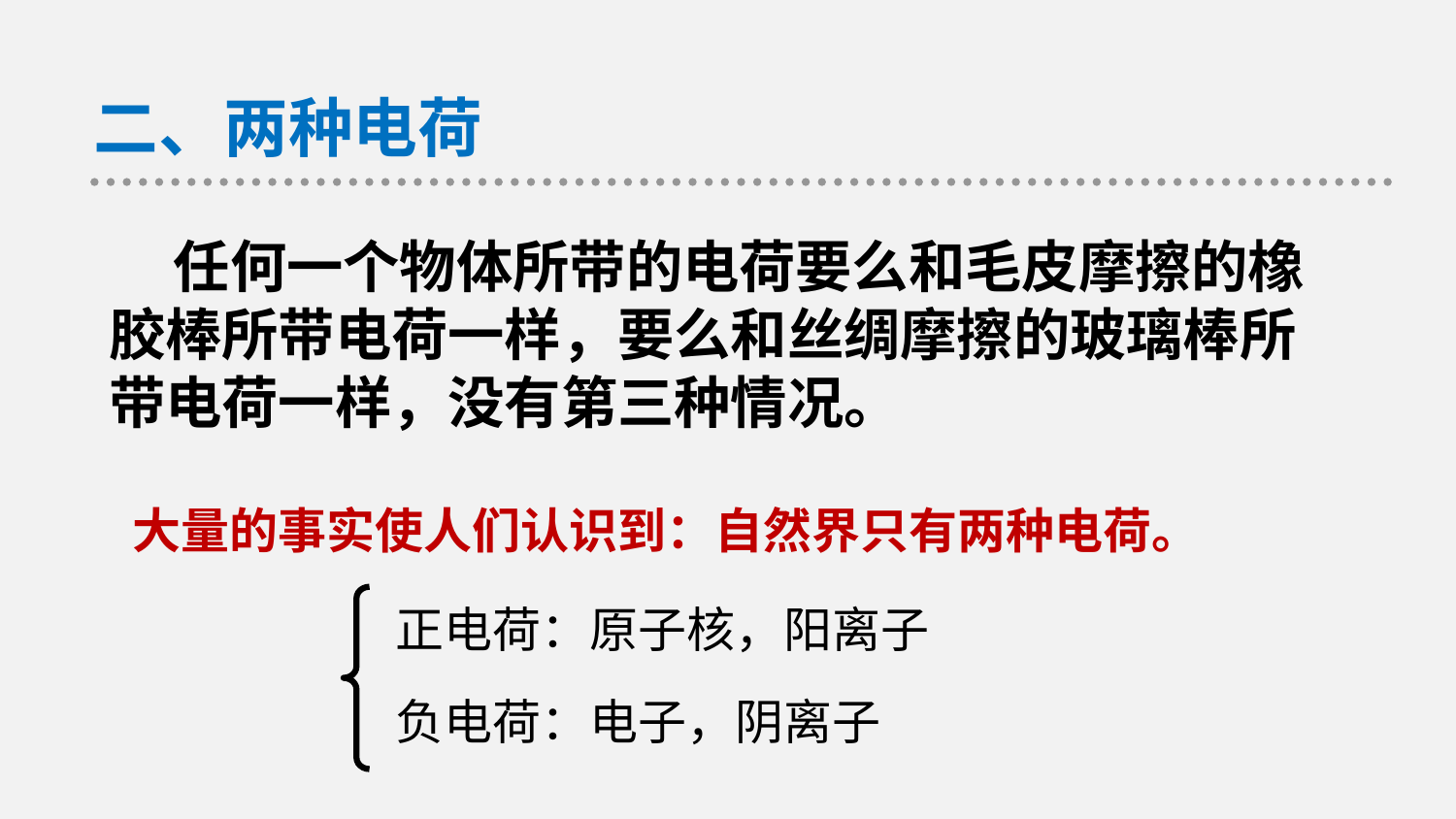

二、两种电荷
    任何一个物体所带的电荷要么和毛皮摩擦的橡胶棒所带电荷一样，要么和丝绸摩擦的玻璃棒所带电荷一样，没有第三种情况。
大量的事实使人们认识到：自然界只有两种电荷。

正电荷：原子核，阳离子
负电荷：电子，阴离子